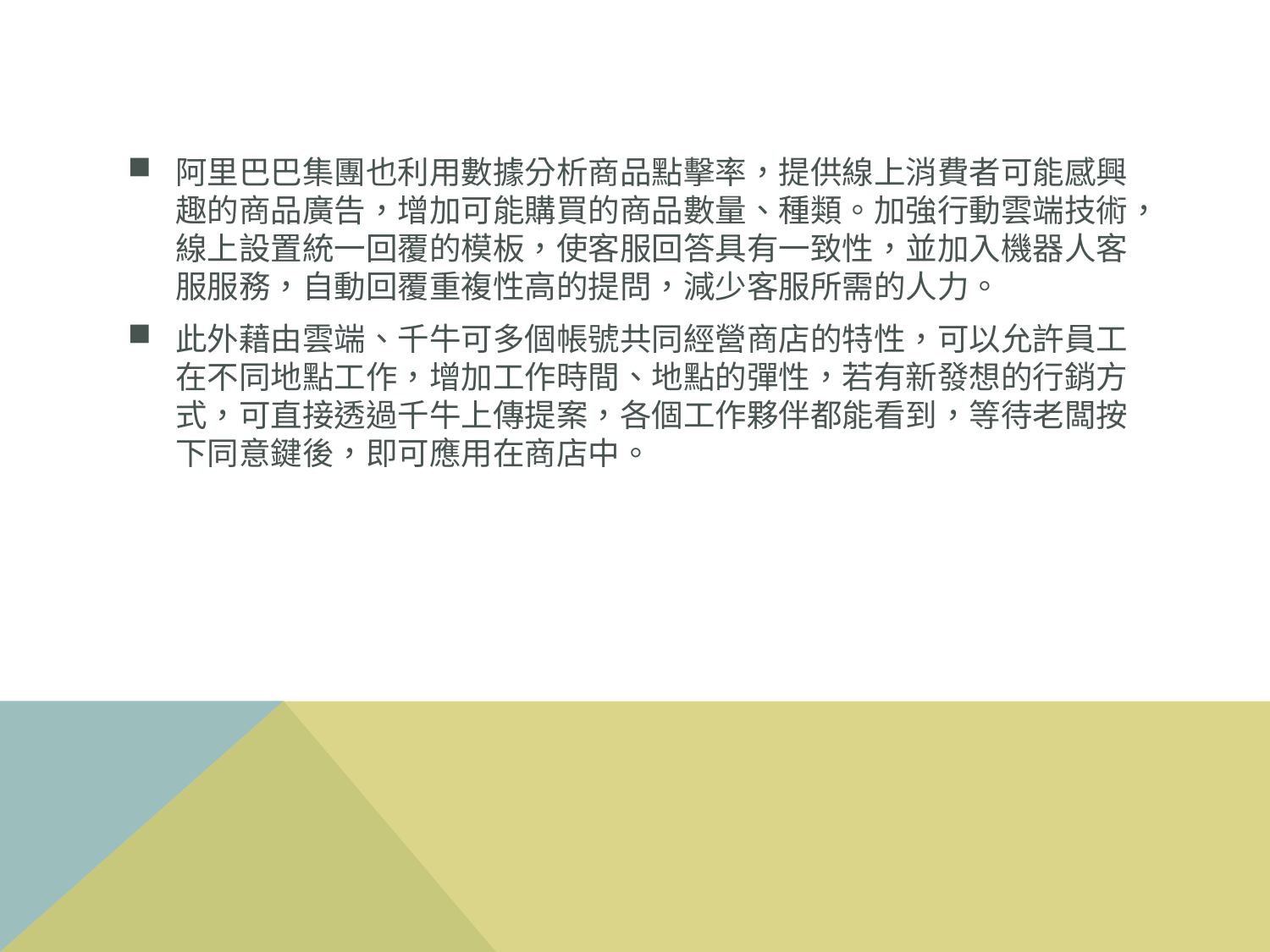

阿里巴巴集團也利用數據分析商品點擊率，提供線上消費者可能感興趣的商品廣告，增加可能購買的商品數量、種類。加強行動雲端技術，線上設置統一回覆的模板，使客服回答具有一致性，並加入機器人客服服務，自動回覆重複性高的提問，減少客服所需的人力。
此外藉由雲端、千牛可多個帳號共同經營商店的特性，可以允許員工在不同地點工作，增加工作時間、地點的彈性，若有新發想的行銷方式，可直接透過千牛上傳提案，各個工作夥伴都能看到，等待老闆按下同意鍵後，即可應用在商店中。